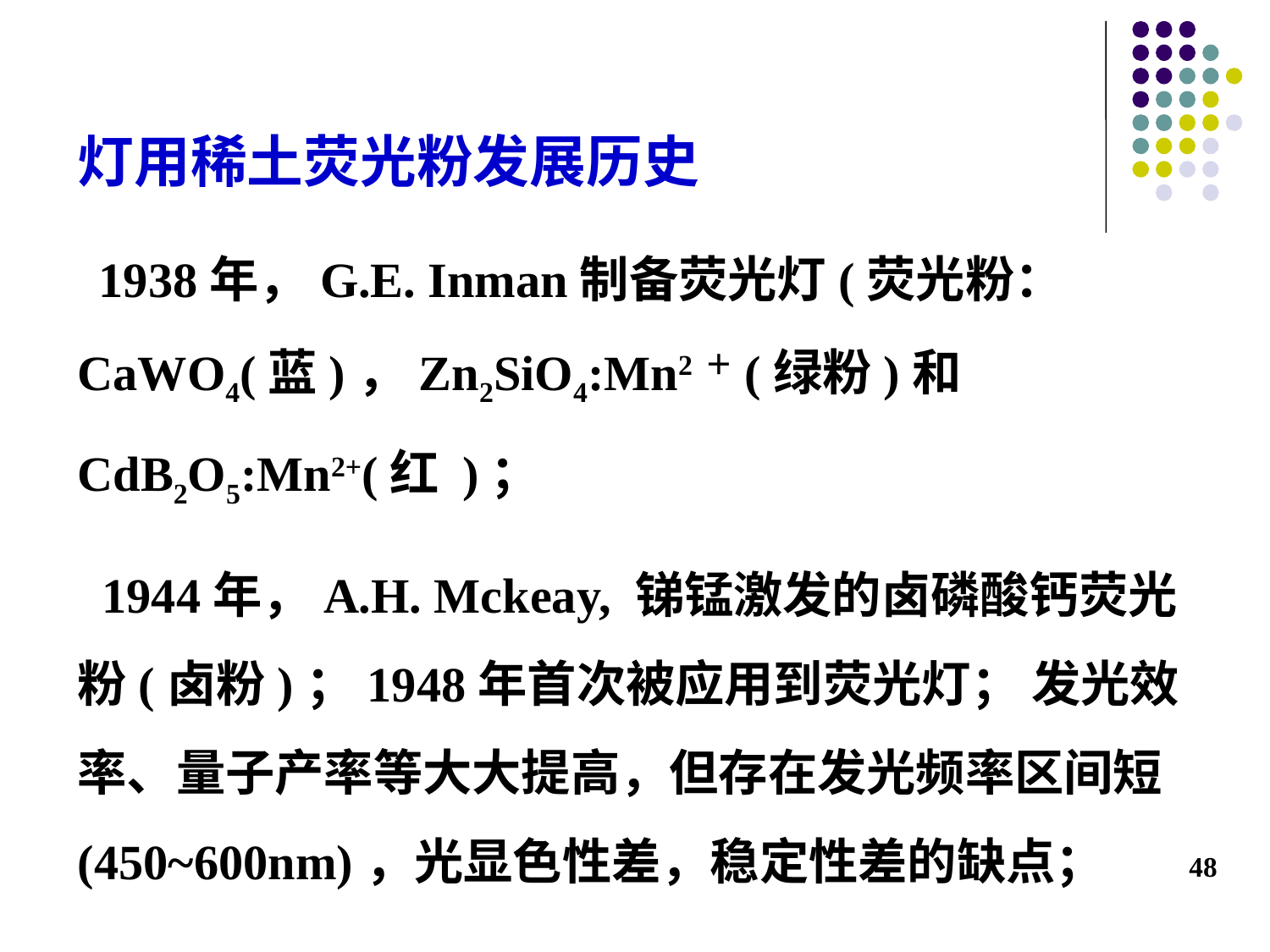

灯用稀土荧光粉发展历史
  1938年，G.E. Inman制备荧光灯(荧光粉：CaWO4(蓝)，Zn2SiO4:Mn2＋(绿粉)和CdB2O5:Mn2+(红 )；
  1944年，A.H. Mckeay, 锑锰激发的卤磷酸钙荧光粉(卤粉)；1948年首次被应用到荧光灯； 发光效率、量子产率等大大提高，但存在发光频率区间短(450~600nm)，光显色性差，稳定性差的缺点；
48